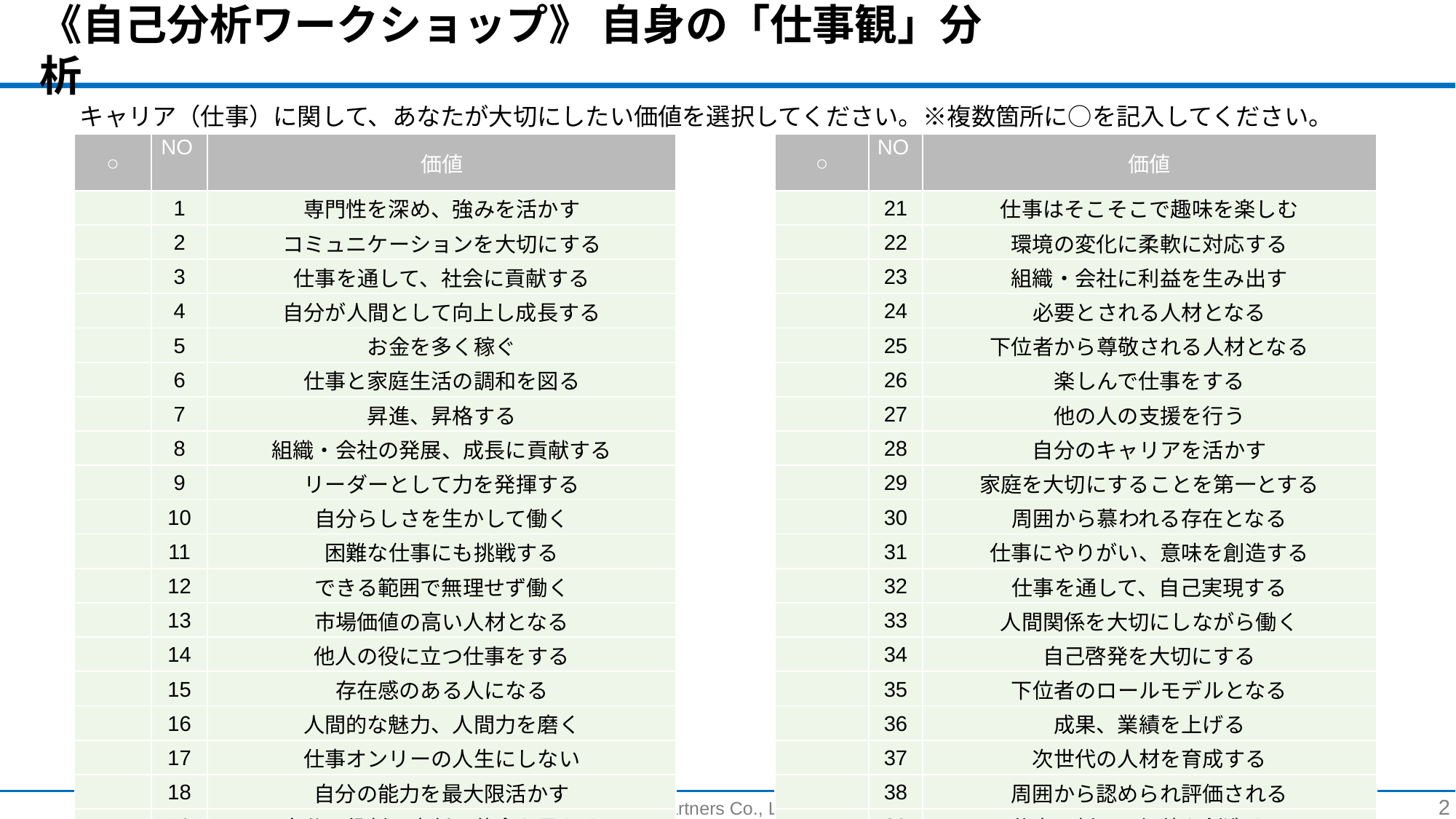

# 《自己分析ワークショップ》 自身の「仕事観」分析
キャリア（仕事）に関して、あなたが大切にしたい価値を選択してください。※複数箇所に○を記入してください。
| ○ | NO | 価値 |
| --- | --- | --- |
|  | 1 | 専門性を深め、強みを活かす |
|  | 2 | コミュニケーションを大切にする |
|  | 3 | 仕事を通して、社会に貢献する |
|  | 4 | 自分が人間として向上し成長する |
|  | 5 | お金を多く稼ぐ |
|  | 6 | 仕事と家庭生活の調和を図る |
|  | 7 | 昇進、昇格する |
|  | 8 | 組織・会社の発展、成長に貢献する |
|  | 9 | リーダーとして力を発揮する |
|  | 10 | 自分らしさを生かして働く |
|  | 11 | 困難な仕事にも挑戦する |
|  | 12 | できる範囲で無理せず働く |
|  | 13 | 市場価値の高い人材となる |
|  | 14 | 他人の役に立つ仕事をする |
|  | 15 | 存在感のある人になる |
|  | 16 | 人間的な魅力、人間力を磨く |
|  | 17 | 仕事オンリーの人生にしない |
|  | 18 | 自分の能力を最大限活かす |
|  | 19 | 自分の役割・責任・使命を果たす |
|  | 20 | 安定して働くことを大切にする |
| ○ | NO | 価値 |
| --- | --- | --- |
|  | 21 | 仕事はそこそこで趣味を楽しむ |
|  | 22 | 環境の変化に柔軟に対応する |
|  | 23 | 組織・会社に利益を生み出す |
|  | 24 | 必要とされる人材となる |
|  | 25 | 下位者から尊敬される人材となる |
|  | 26 | 楽しんで仕事をする |
|  | 27 | 他の人の支援を行う |
|  | 28 | 自分のキャリアを活かす |
|  | 29 | 家庭を大切にすることを第一とする |
|  | 30 | 周囲から慕われる存在となる |
|  | 31 | 仕事にやりがい、意味を創造する |
|  | 32 | 仕事を通して、自己実現する |
|  | 33 | 人間関係を大切にしながら働く |
|  | 34 | 自己啓発を大切にする |
|  | 35 | 下位者のロールモデルとなる |
|  | 36 | 成果、業績を上げる |
|  | 37 | 次世代の人材を育成する |
|  | 38 | 周囲から認められ評価される |
|  | 39 | 仕事で新しい価値を創造する |
|  | 40 | 縛られずに自由に仕事をする |